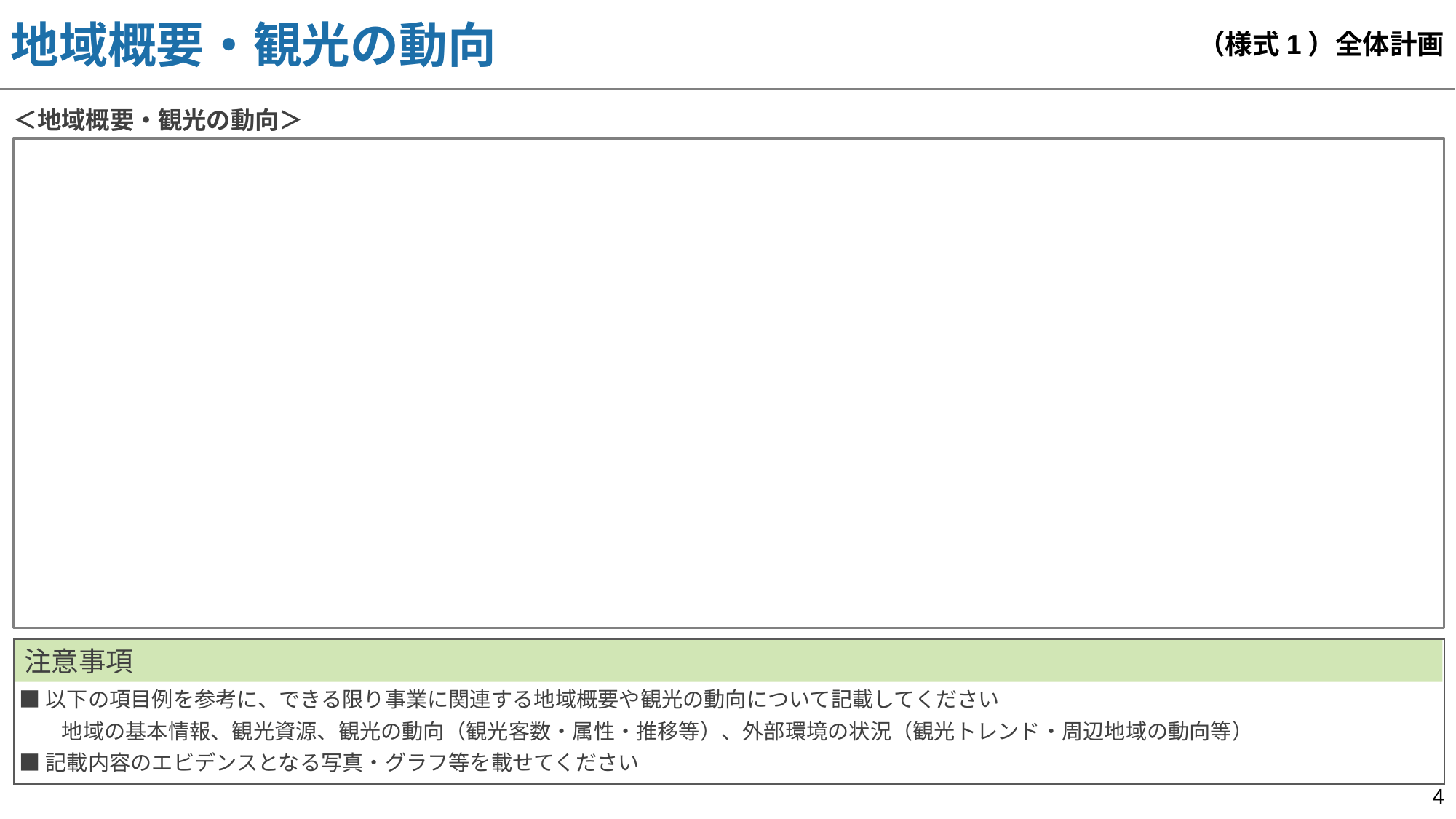

地域概要・観光の動向
（様式1）全体計画
＜地域概要・観光の動向＞

注意事項
■以下の項目例を参考に、できる限り事業に関連する地域概要や観光の動向について記載してください
　　地域の基本情報、観光資源、観光の動向（観光客数・属性・推移等）、外部環境の状況（観光トレンド・周辺地域の動向等）
■記載内容のエビデンスとなる写真・グラフ等を載せてください

4